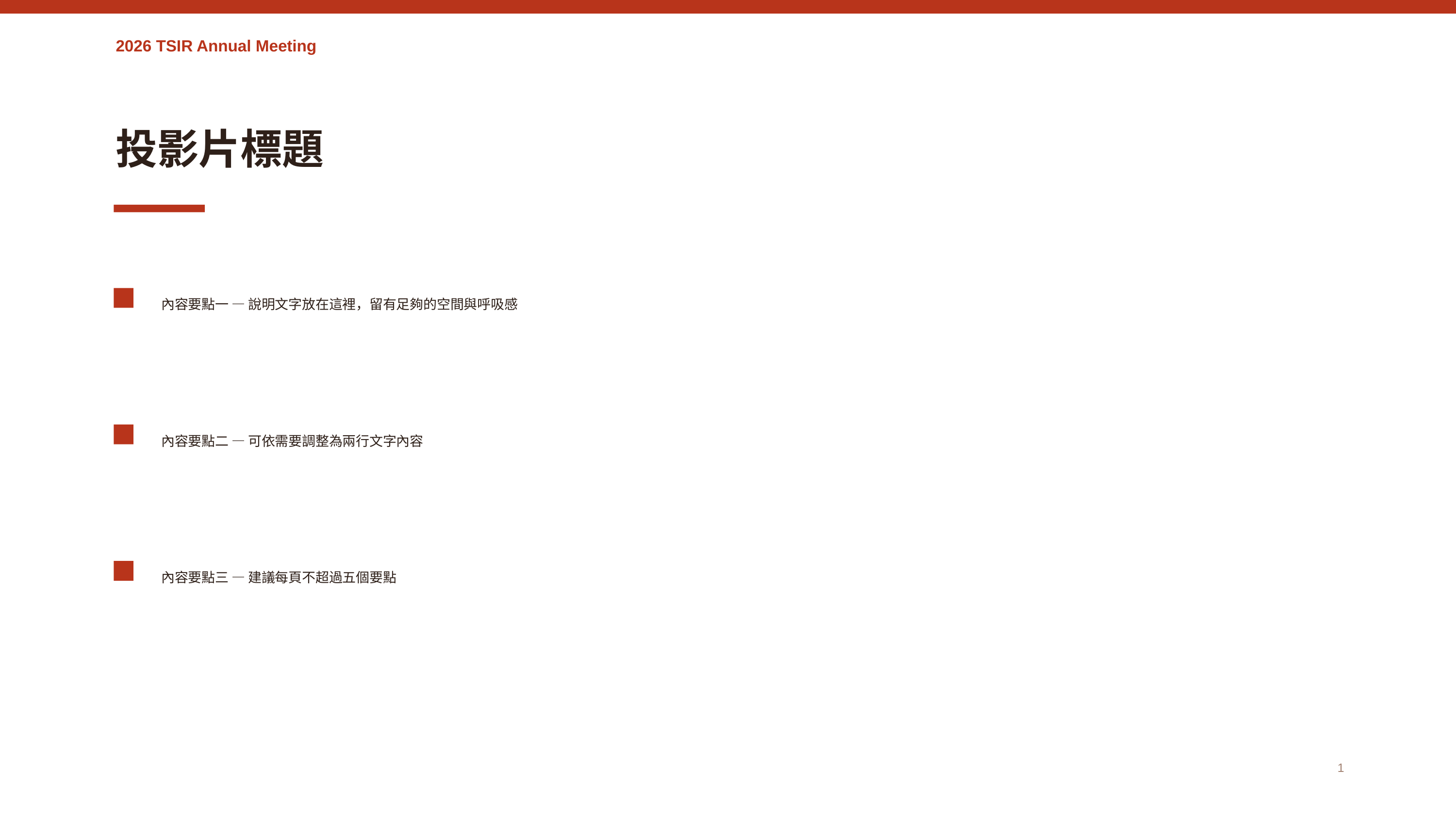

2026 TSIR Annual Meeting
投影片標題

內容要點一 — 說明文字放在這裡，留有足夠的空間與呼吸感

內容要點二 — 可依需要調整為兩行文字內容

內容要點三 — 建議每頁不超過五個要點

1